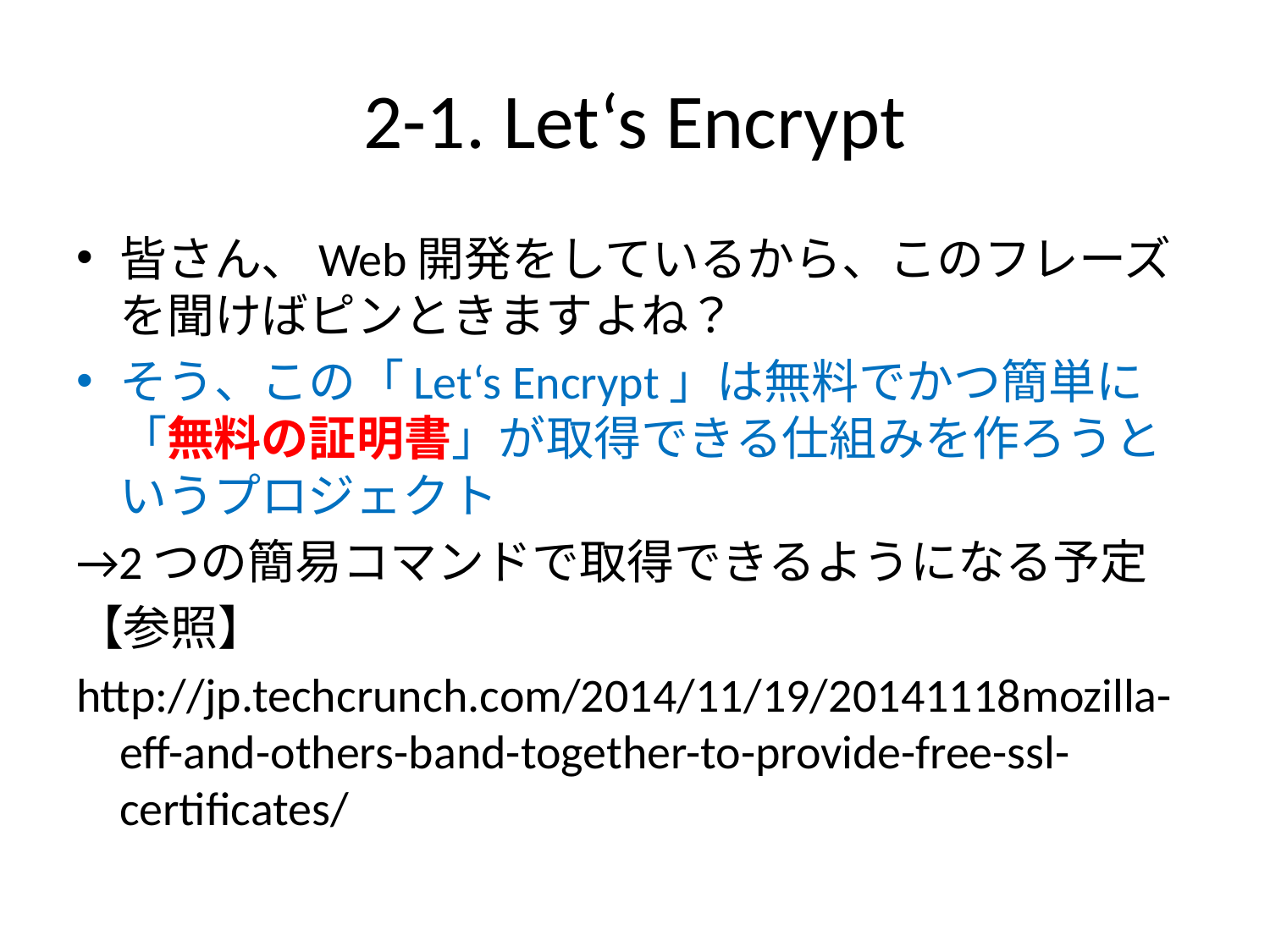

# 2-1. Let‘s Encrypt
皆さん、Web開発をしているから、このフレーズを聞けばピンときますよね？
そう、この「Let‘s Encrypt」は無料でかつ簡単に「無料の証明書」が取得できる仕組みを作ろうというプロジェクト
→2つの簡易コマンドで取得できるようになる予定
【参照】
http://jp.techcrunch.com/2014/11/19/20141118mozilla-eff-and-others-band-together-to-provide-free-ssl-certificates/